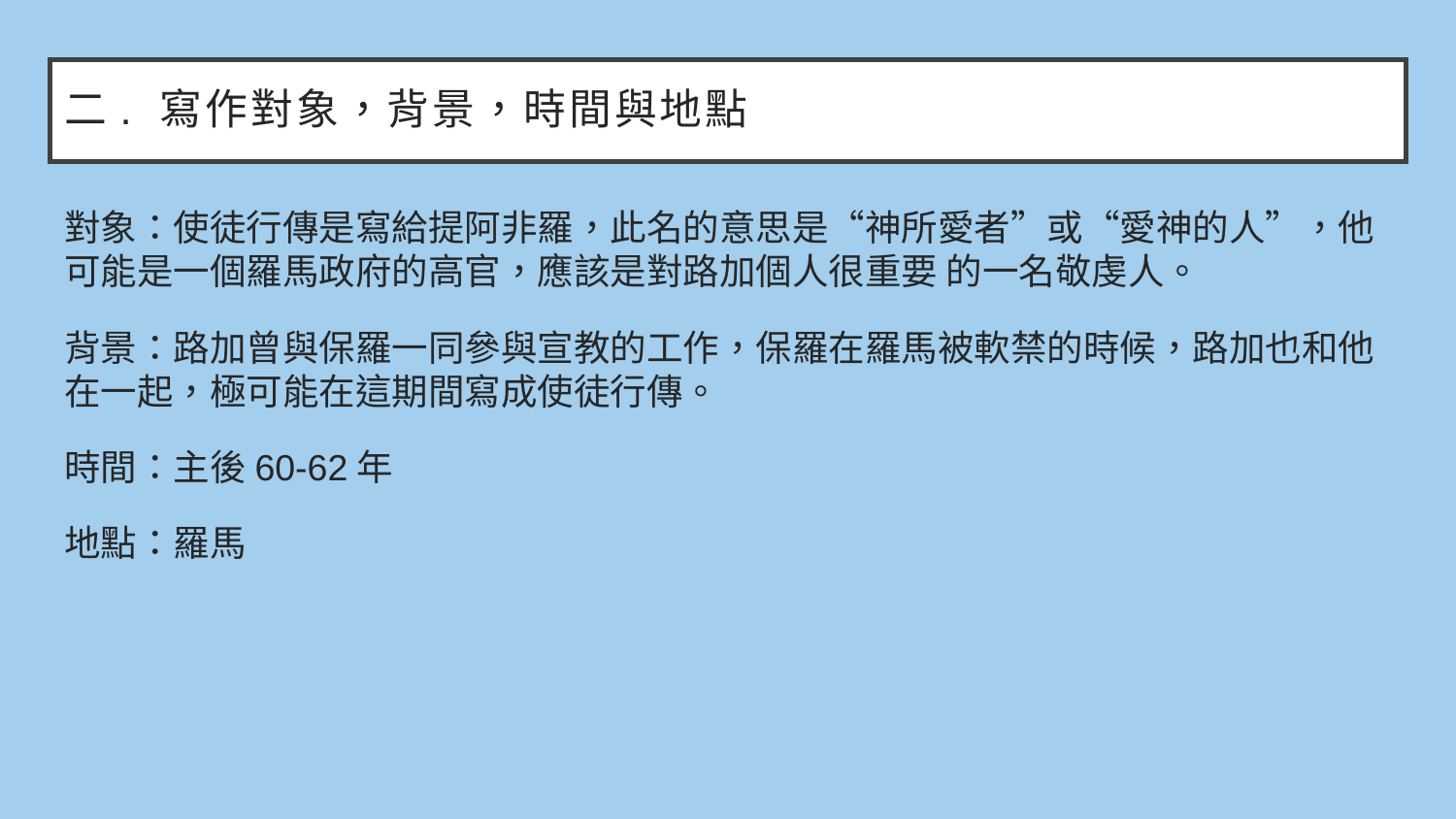

# 二. 寫作對象，背景，時間與地點
對象：使徒行傳是寫給提阿非羅，此名的意思是“神所愛者”或“愛神的人”，他可能是一個羅馬政府的高官，應該是對路加個人很重要 的一名敬虔人。
背景：路加曾與保羅一同參與宣教的工作，保羅在羅馬被軟禁的時候，路加也和他在一起，極可能在這期間寫成使徒行傳。
時間：主後60-62年
地點：羅馬